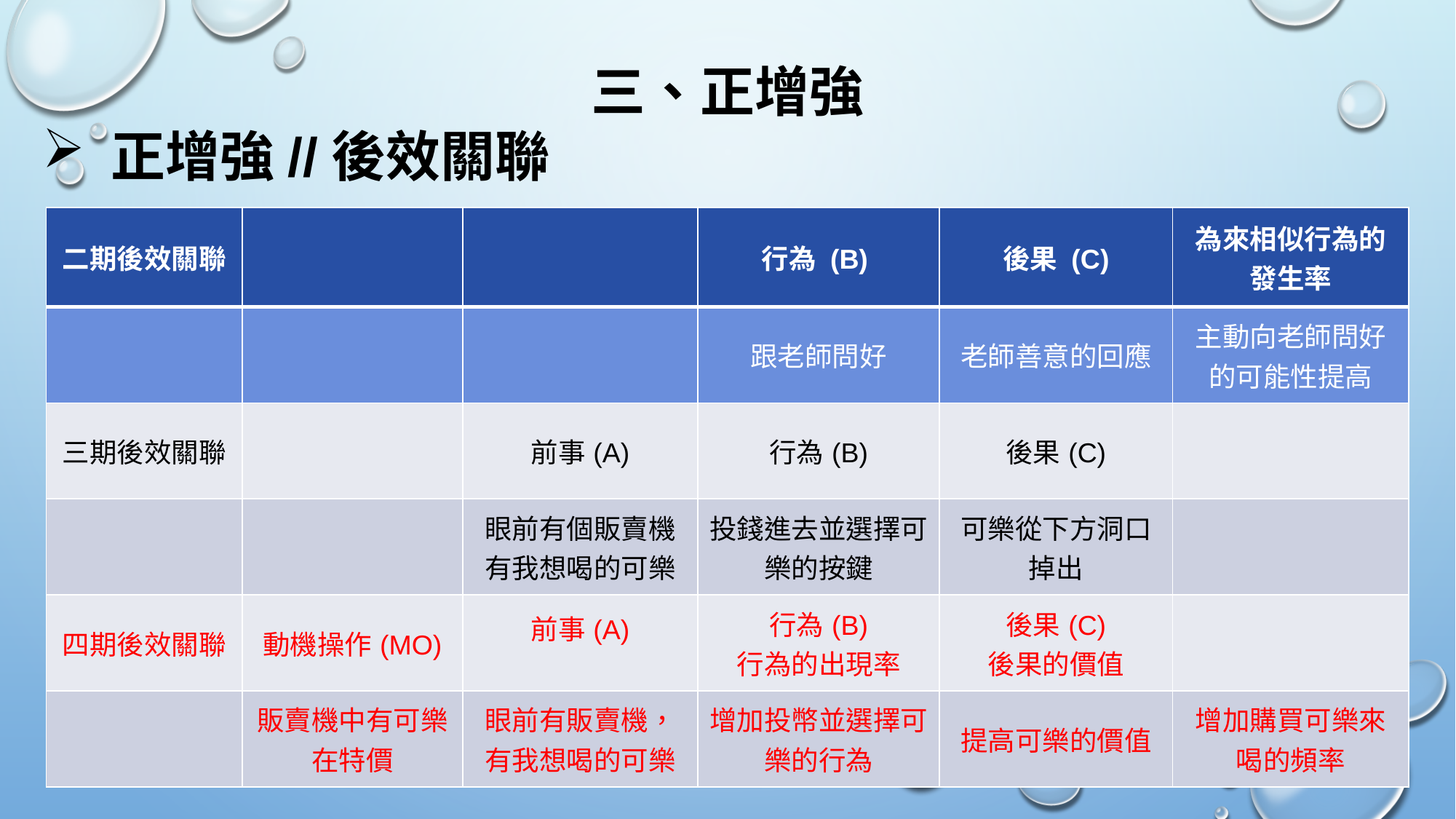

三、正增強
正增強//後效關聯
| 二期後效關聯 |  |  | 行為 (B) | 後果 (C) | 為來相似行為的發生率 |
| --- | --- | --- | --- | --- | --- |
|  |  |  | 跟老師問好 | 老師善意的回應 | 主動向老師問好的可能性提高 |
| 三期後效關聯 |  | 前事(A) | 行為(B) | 後果(C) |  |
|  |  | 眼前有個販賣機有我想喝的可樂 | 投錢進去並選擇可樂的按鍵 | 可樂從下方洞口掉出 |  |
| 四期後效關聯 | 動機操作(MO) | 前事(A) | 行為(B) 行為的出現率 | 後果(C) 後果的價值 |  |
|  | 販賣機中有可樂在特價 | 眼前有販賣機，有我想喝的可樂 | 增加投幣並選擇可樂的行為 | 提高可樂的價值 | 增加購買可樂來喝的頻率 |